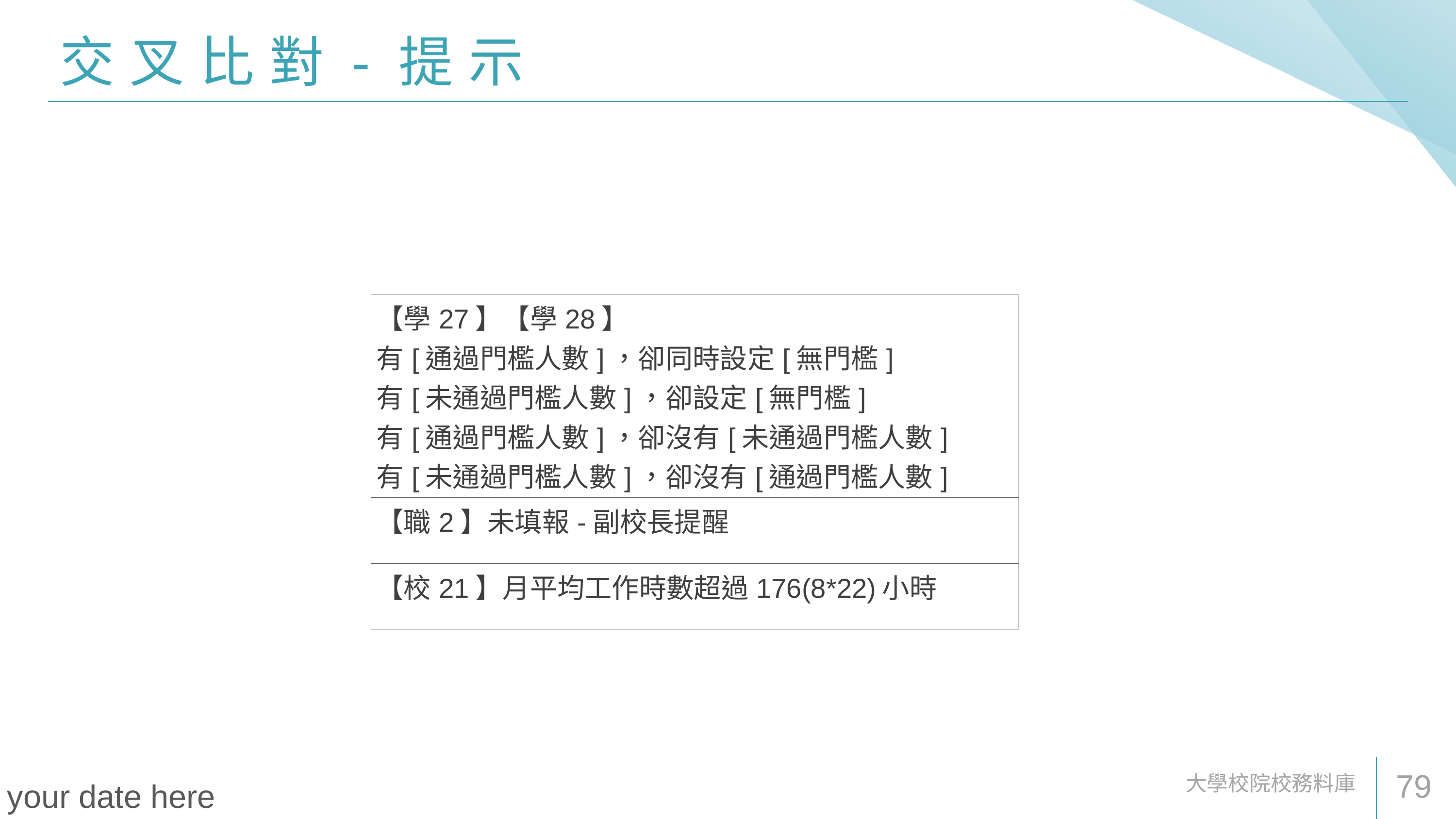

# 交叉比對-提示

| 【學27】【學28】 有[通過門檻人數]，卻同時設定[無門檻] 有[未通過門檻人數]，卻設定[無門檻] 有[通過門檻人數]，卻沒有[未通過門檻人數] 有[未通過門檻人數]，卻沒有[通過門檻人數] |
| --- |
| 【職2】未填報-副校長提醒 |
| 【校21】月平均工作時數超過176(8\*22)小時 |
大學校院校務料庫
79
your date here